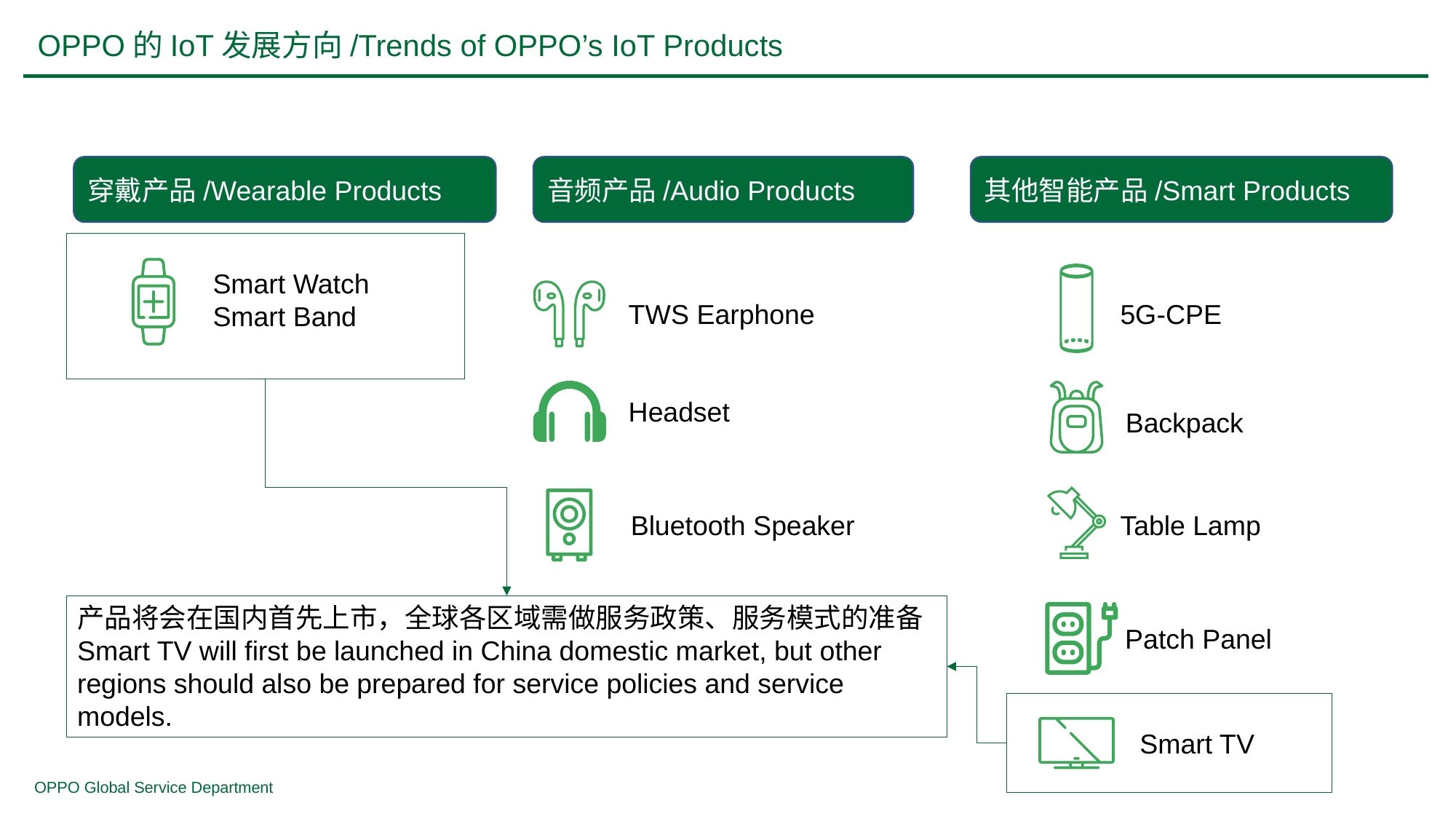

OPPO的IoT发展方向/Trends of OPPO’s IoT Products
穿戴产品/Wearable Products
音频产品/Audio Products
其他智能产品/Smart Products

Smart Watch
Smart Band

TWS Earphone
5G-CPE

Headset
Backpack

Bluetooth Speaker
Table Lamp
产品将会在国内首先上市，全球各区域需做服务政策、服务模式的准备
Smart TV will first be launched in China domestic market, but other regions should also be prepared for service policies and service models.

Patch Panel

Smart TV